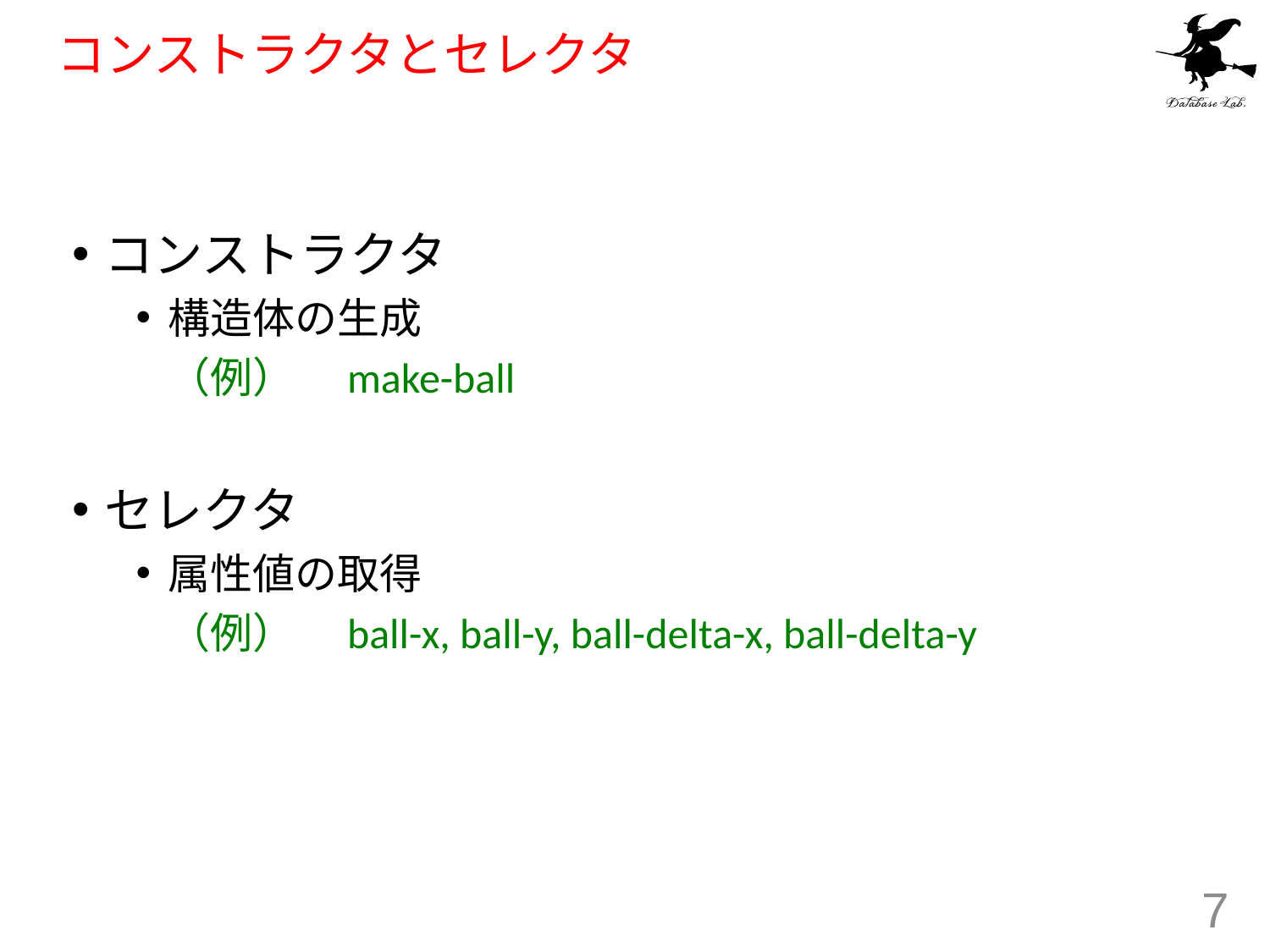

# コンストラクタとセレクタ
コンストラクタ
構造体の生成
	（例）　make-ball

セレクタ
属性値の取得
	（例）　ball-x, ball-y, ball-delta-x, ball-delta-y

7